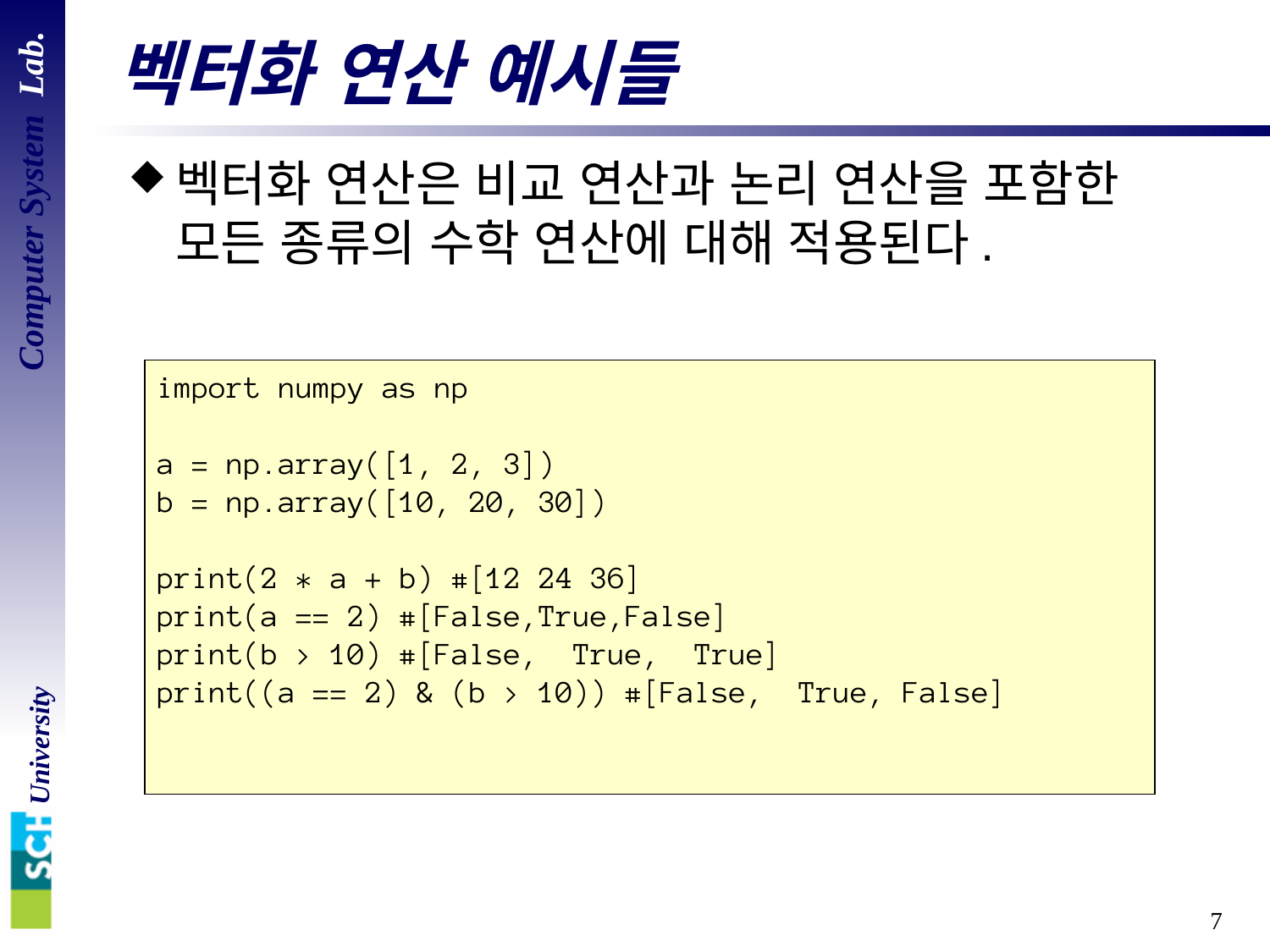

# 벡터화 연산 예시들

벡터화 연산은 비교 연산과 논리 연산을 포함한 모든 종류의 수학 연산에 대해 적용된다.
import numpy as np

a = np.array([1, 2, 3])
b = np.array([10, 20, 30])

print(2 * a + b) #[12 24 36]
print(a == 2) #[False,True,False]
print(b > 10) #[False,  True,  True]
print((a == 2) & (b > 10)) #[False,  True, False]